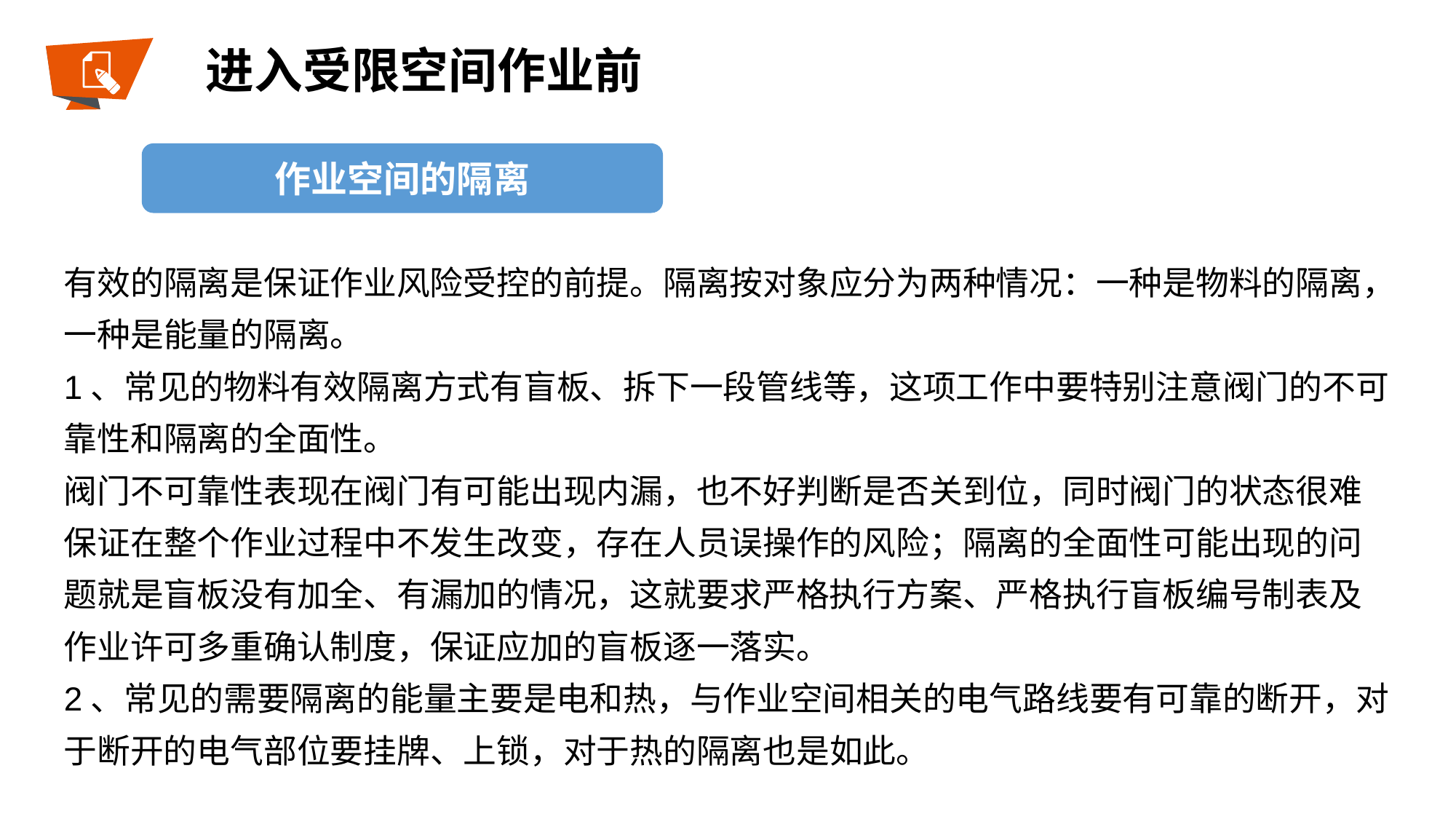

进入受限空间作业前

作业空间的隔离
有效的隔离是保证作业风险受控的前提。隔离按对象应分为两种情况：一种是物料的隔离，一种是能量的隔离。
1、常见的物料有效隔离方式有盲板、拆下一段管线等，这项工作中要特别注意阀门的不可靠性和隔离的全面性。
阀门不可靠性表现在阀门有可能出现内漏，也不好判断是否关到位，同时阀门的状态很难保证在整个作业过程中不发生改变，存在人员误操作的风险；隔离的全面性可能出现的问题就是盲板没有加全、有漏加的情况，这就要求严格执行方案、严格执行盲板编号制表及作业许可多重确认制度，保证应加的盲板逐一落实。
2、常见的需要隔离的能量主要是电和热，与作业空间相关的电气路线要有可靠的断开，对于断开的电气部位要挂牌、上锁，对于热的隔离也是如此。